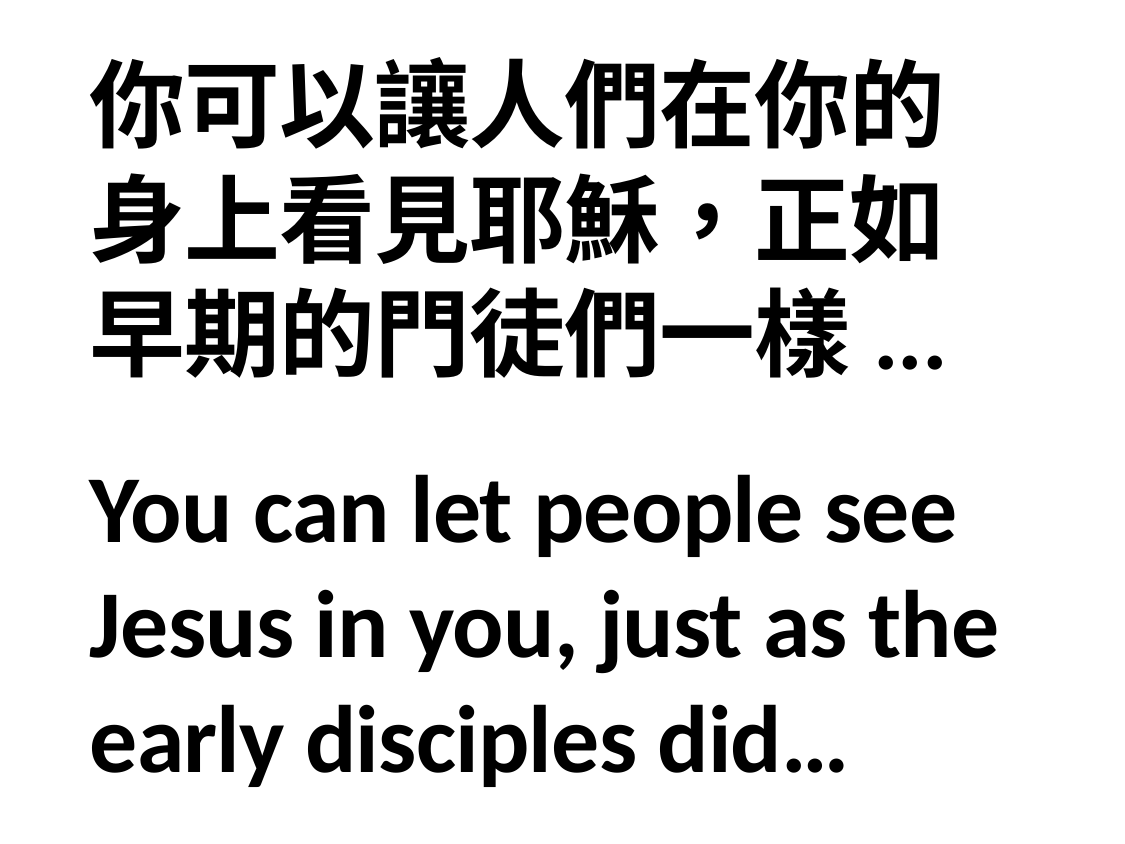

你可以讓人們在你的身上看見耶穌，正如早期的門徒們一樣...

You can let people see Jesus in you, just as the early disciples did…